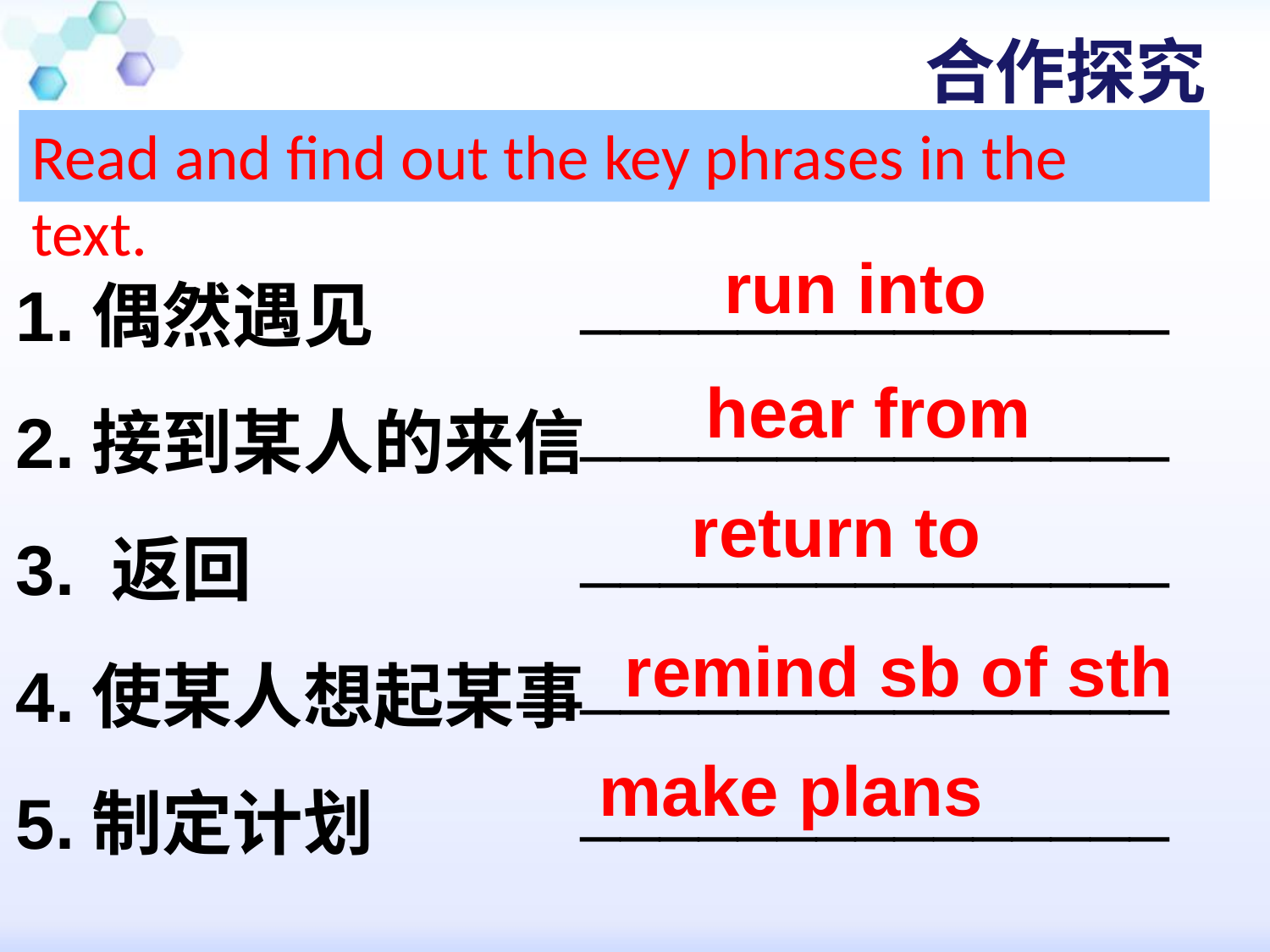

合作探究
Read and find out the key phrases in the text.
_______________
_______________
_______________
_______________
_______________

1.偶然遇见
2.接到某人的来信
3. 返回
4.使某人想起某事
5.制定计划
run into
hear from
return to
remind sb of sth
make plans